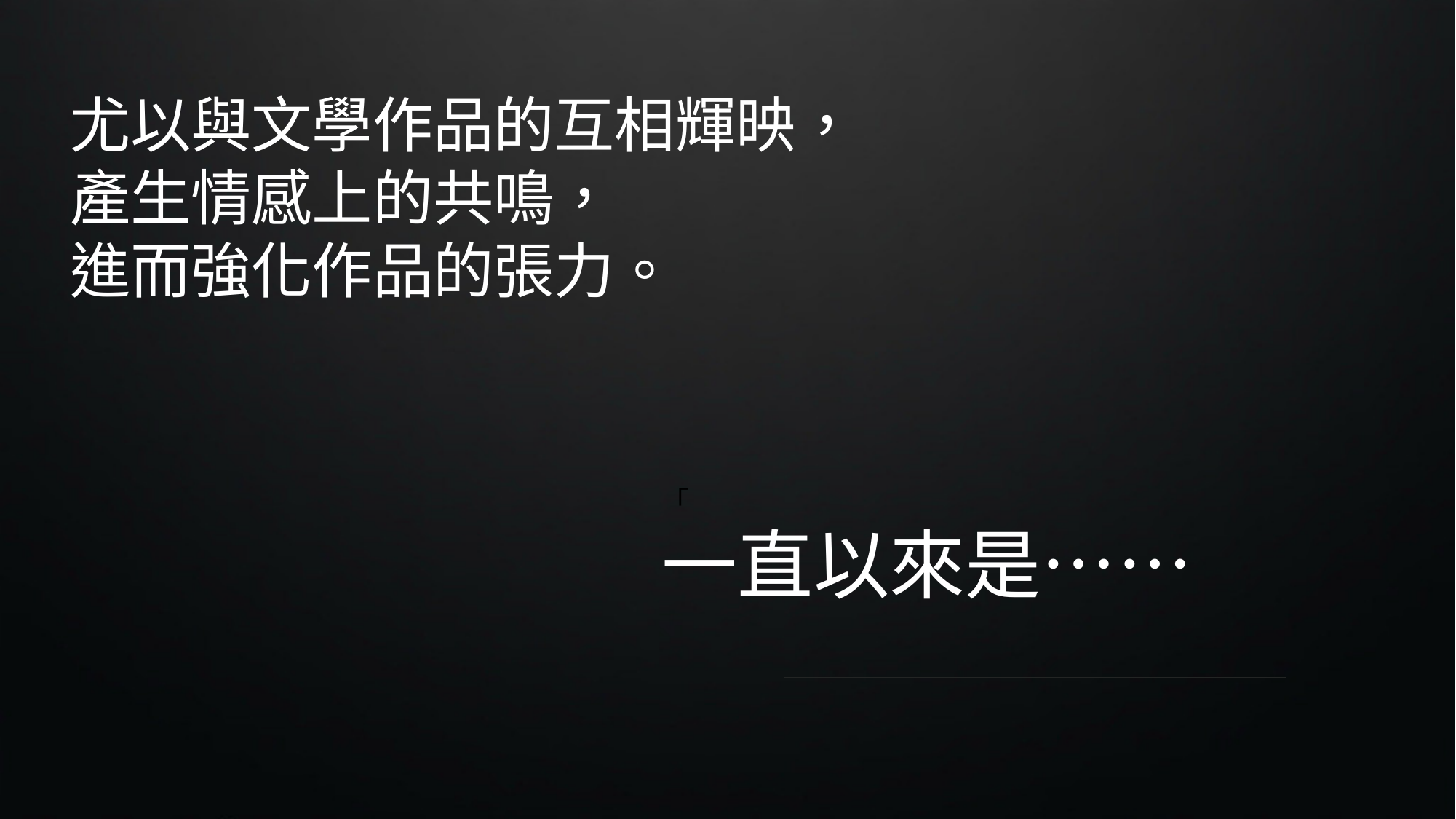

尤以與文學作品的互相輝映，
產生情感上的共鳴，
進而強化作品的張力。
「
一直以來是……